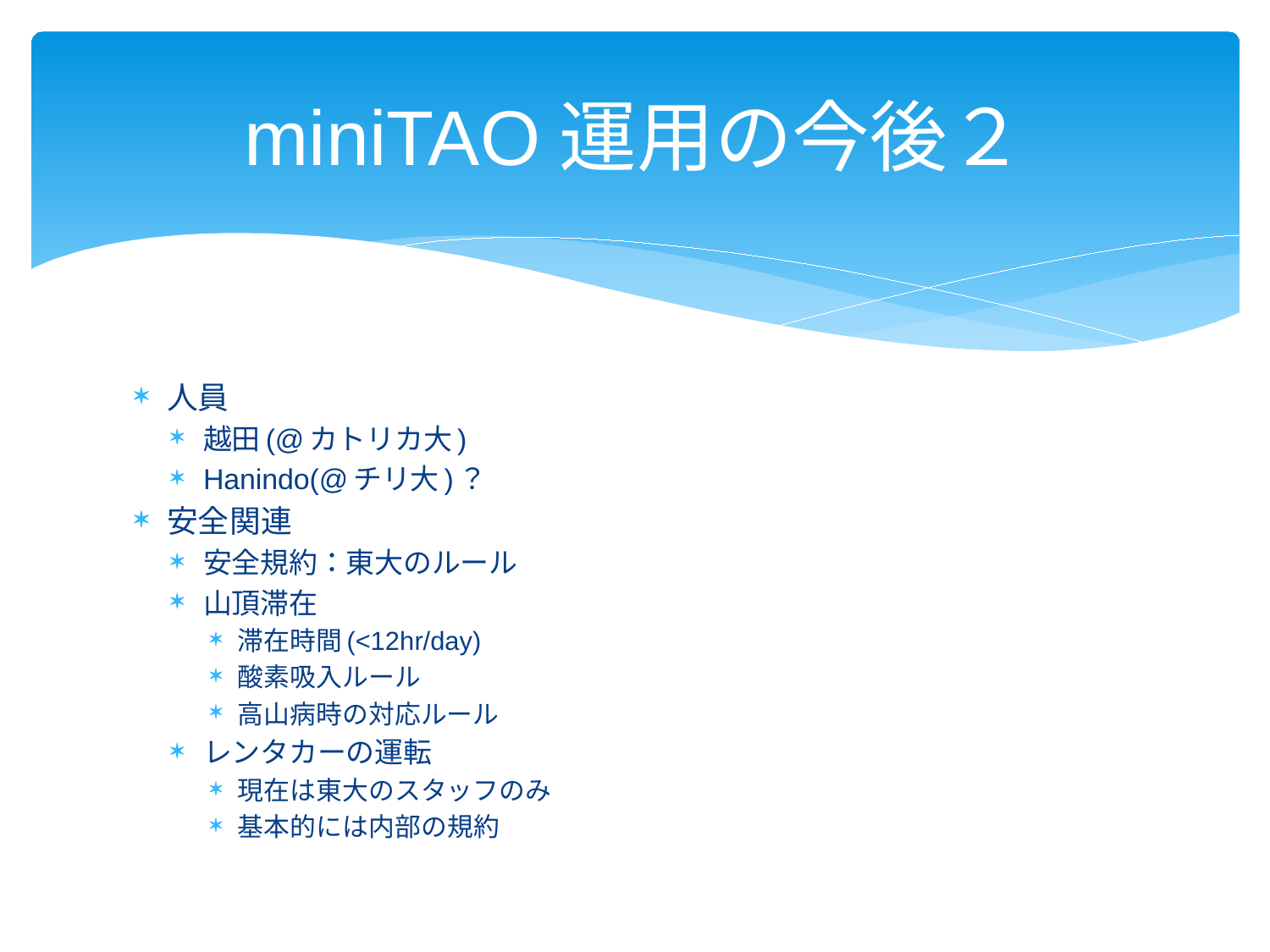

# miniTAO運用の今後２
人員
越田(@カトリカ大)
Hanindo(@チリ大)？
安全関連
安全規約：東大のルール
山頂滞在
滞在時間(<12hr/day)
酸素吸入ルール
高山病時の対応ルール
レンタカーの運転
現在は東大のスタッフのみ
基本的には内部の規約